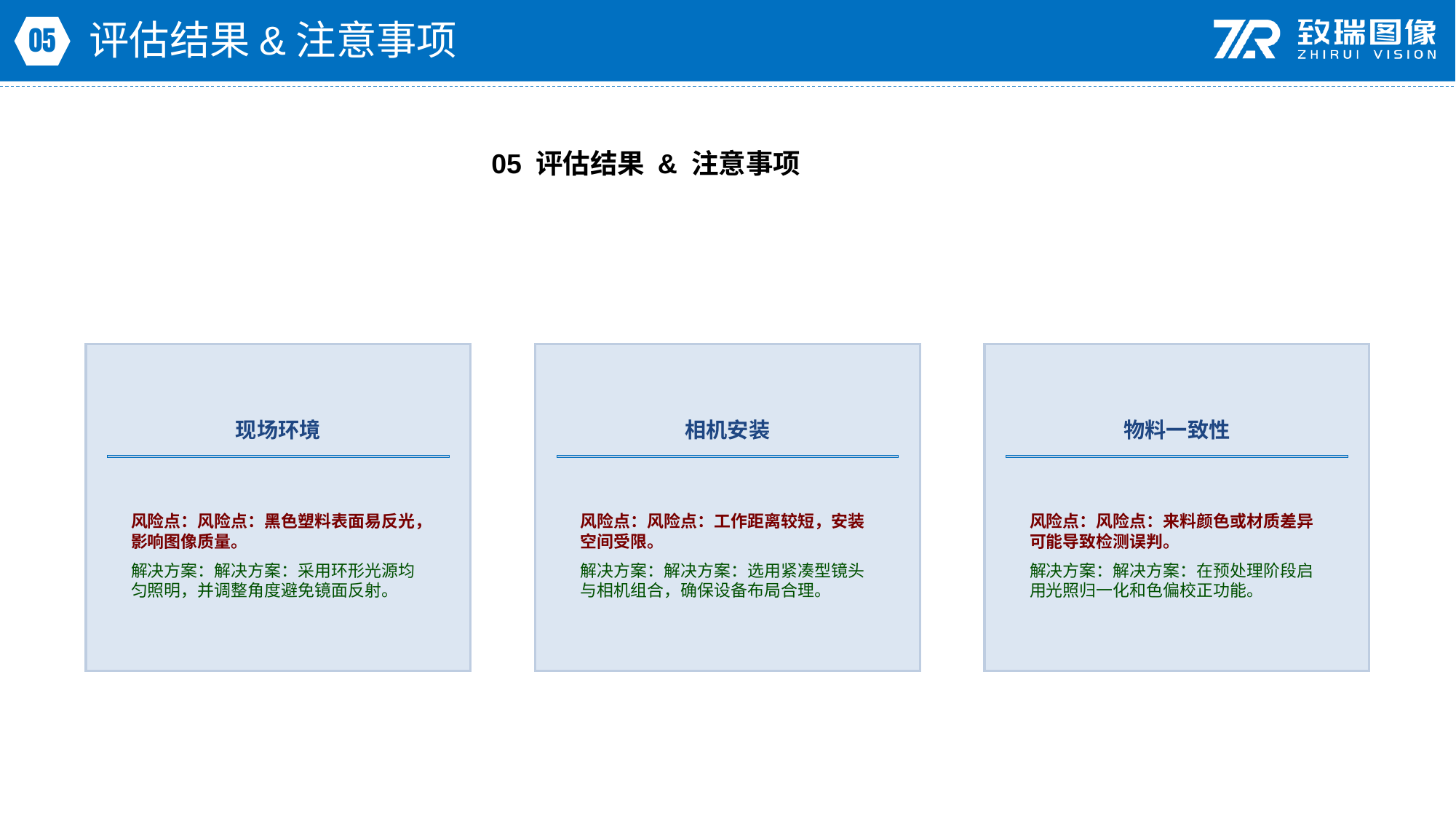

评估结果&注意事项
05

05 评估结果 & 注意事项

现场环境

相机安装

物料一致性

风险点：风险点：黑色塑料表面易反光，影响图像质量。
解决方案：解决方案：采用环形光源均匀照明，并调整角度避免镜面反射。

风险点：风险点：工作距离较短，安装空间受限。
解决方案：解决方案：选用紧凑型镜头与相机组合，确保设备布局合理。

风险点：风险点：来料颜色或材质差异可能导致检测误判。
解决方案：解决方案：在预处理阶段启用光照归一化和色偏校正功能。